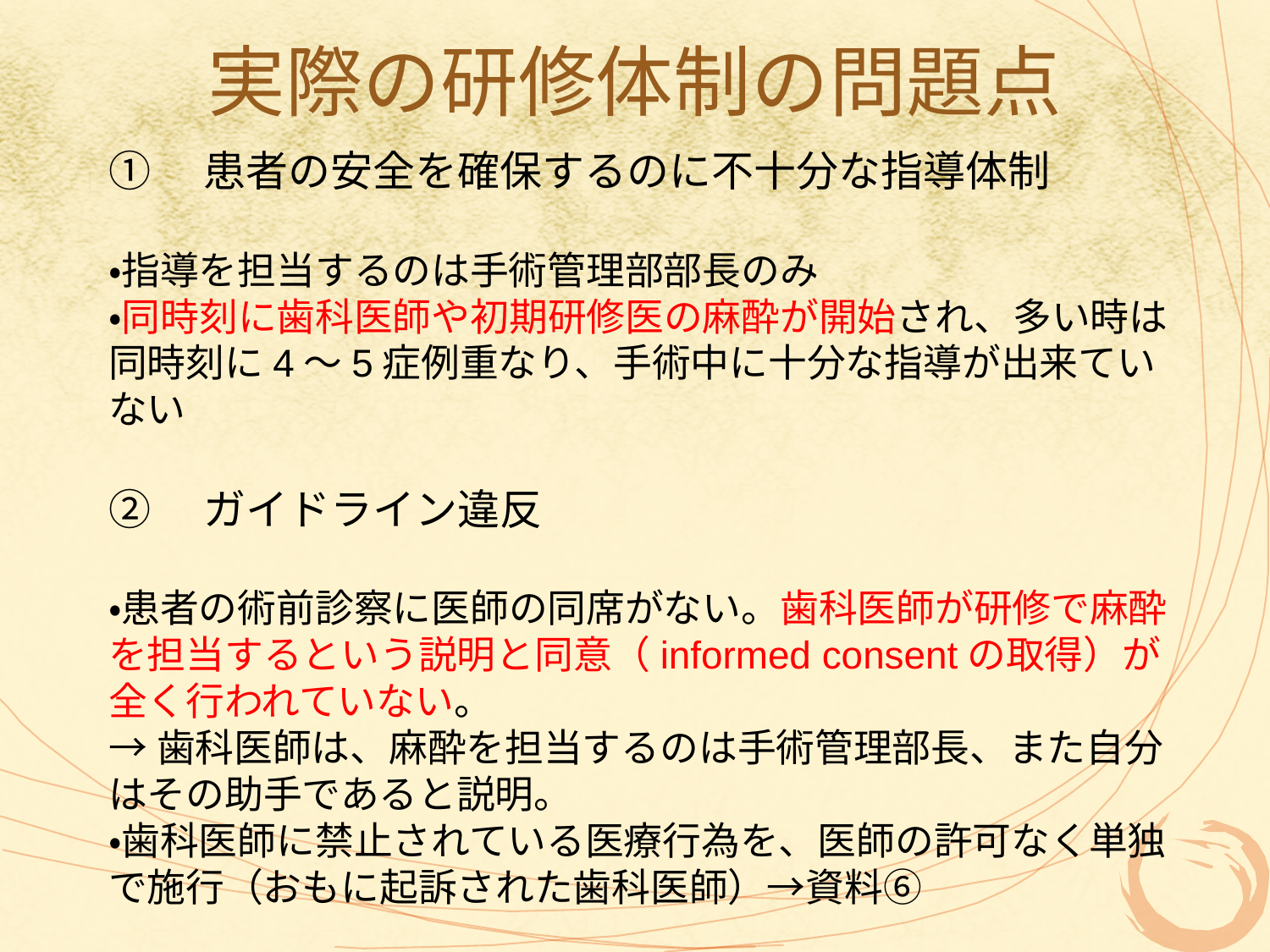

# 実際の研修体制の問題点
①　患者の安全を確保するのに不十分な指導体制

・指導を担当するのは手術管理部部長のみ
・同時刻に歯科医師や初期研修医の麻酔が開始され、多い時は同時刻に4～5症例重なり、手術中に十分な指導が出来ていない

②　ガイドライン違反

・患者の術前診察に医師の同席がない。歯科医師が研修で麻酔を担当するという説明と同意（informed consentの取得）が全く行われていない。
→歯科医師は、麻酔を担当するのは手術管理部長、また自分はその助手であると説明。
・歯科医師に禁止されている医療行為を、医師の許可なく単独で施行（おもに起訴された歯科医師）→資料⑥